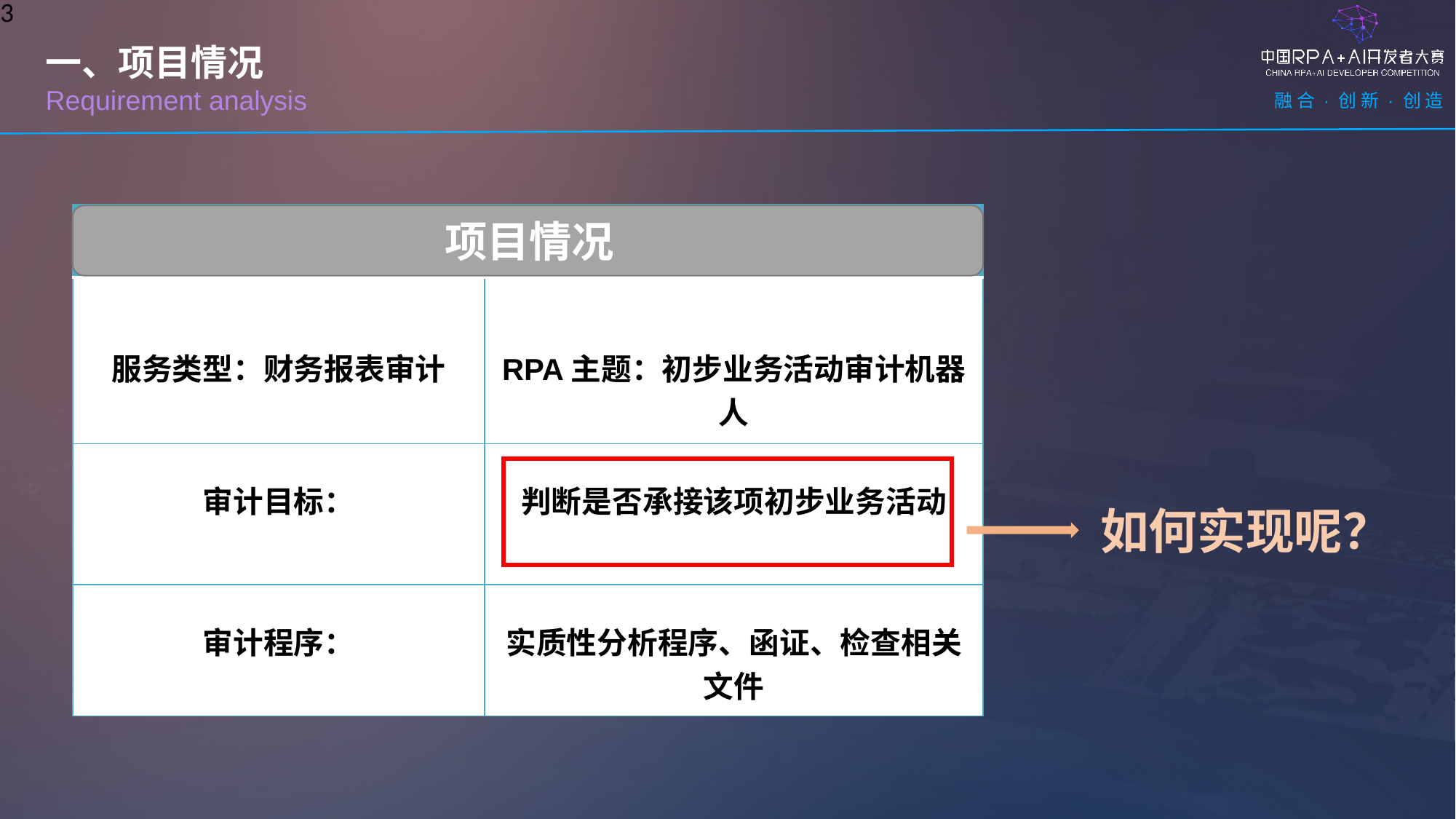

3
一、项目情况
Requirement analysis
|  | 项目情况 |
| --- | --- |
| 服务类型：财务报表审计 | RPA主题：初步业务活动审计机器人 |
| 审计目标： | 判断是否承接该项初步业务活动 |
| 审计程序： | 实质性分析程序、函证、检查相关文件 |

项目情况

如何实现呢？